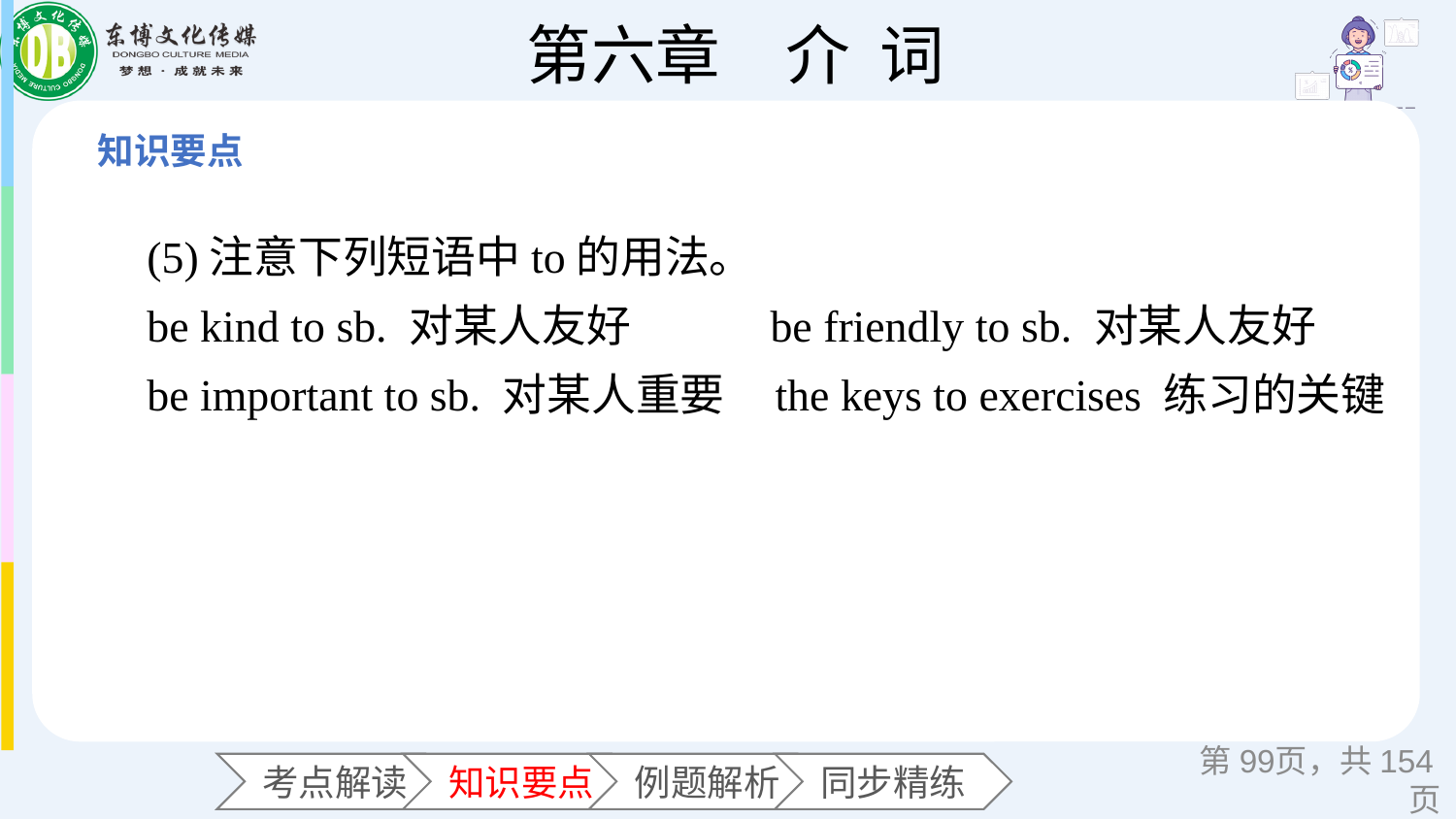

(5)注意下列短语中to的用法。
be kind to sb. 对某人友好　　    be friendly to sb. 对某人友好
be important to sb. 对某人重要    the keys to exercises 练习的关键
第99页，共154页